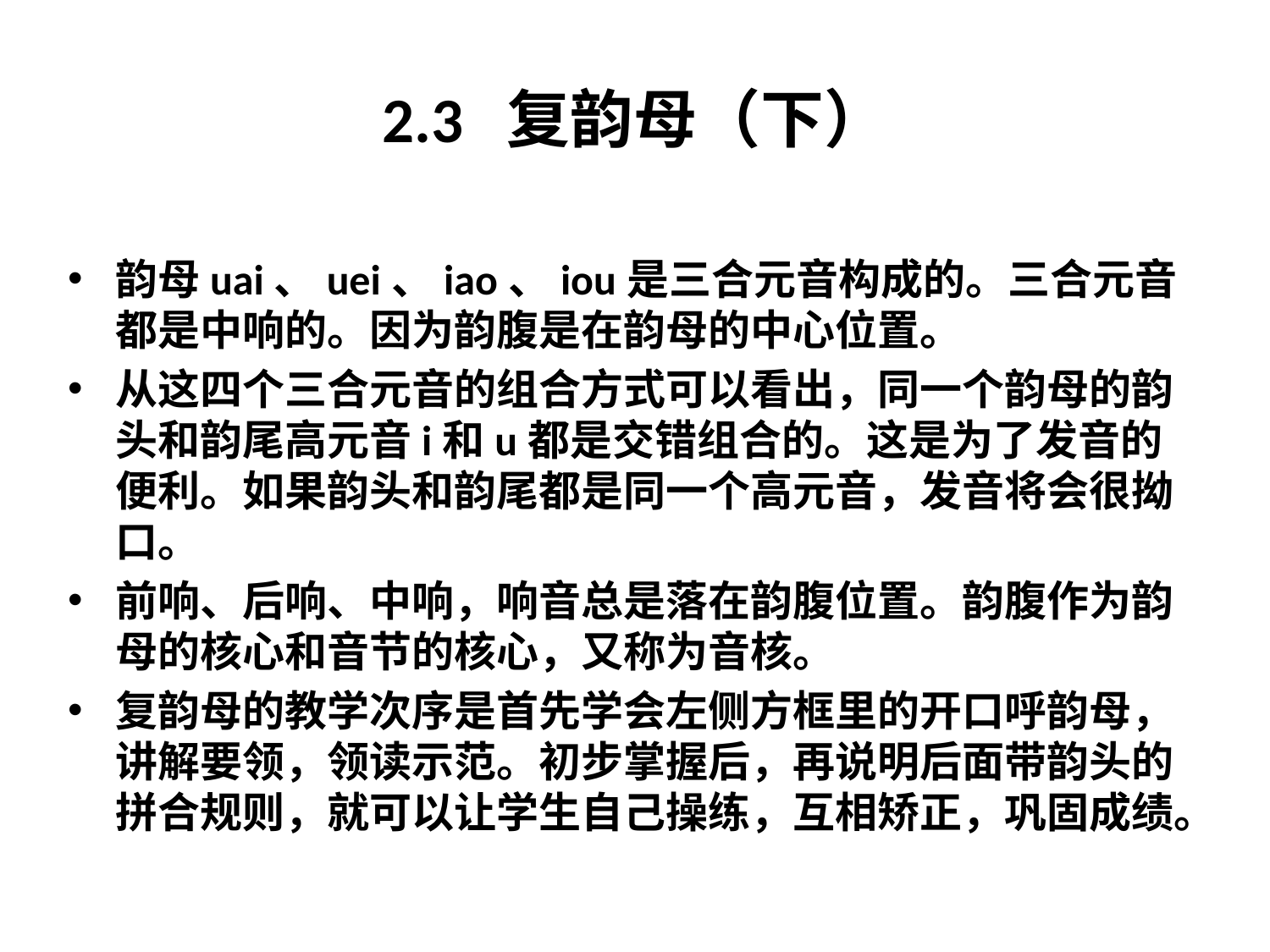

# 2.3  复韵母（下）
韵母uai、uei、iao、iou是三合元音构成的。三合元音都是中响的。因为韵腹是在韵母的中心位置。
从这四个三合元音的组合方式可以看出，同一个韵母的韵头和韵尾高元音i和u都是交错组合的。这是为了发音的便利。如果韵头和韵尾都是同一个高元音，发音将会很拗口。
前响、后响、中响，响音总是落在韵腹位置。韵腹作为韵母的核心和音节的核心，又称为音核。
复韵母的教学次序是首先学会左侧方框里的开口呼韵母，讲解要领，领读示范。初步掌握后，再说明后面带韵头的拼合规则，就可以让学生自己操练，互相矫正，巩固成绩。